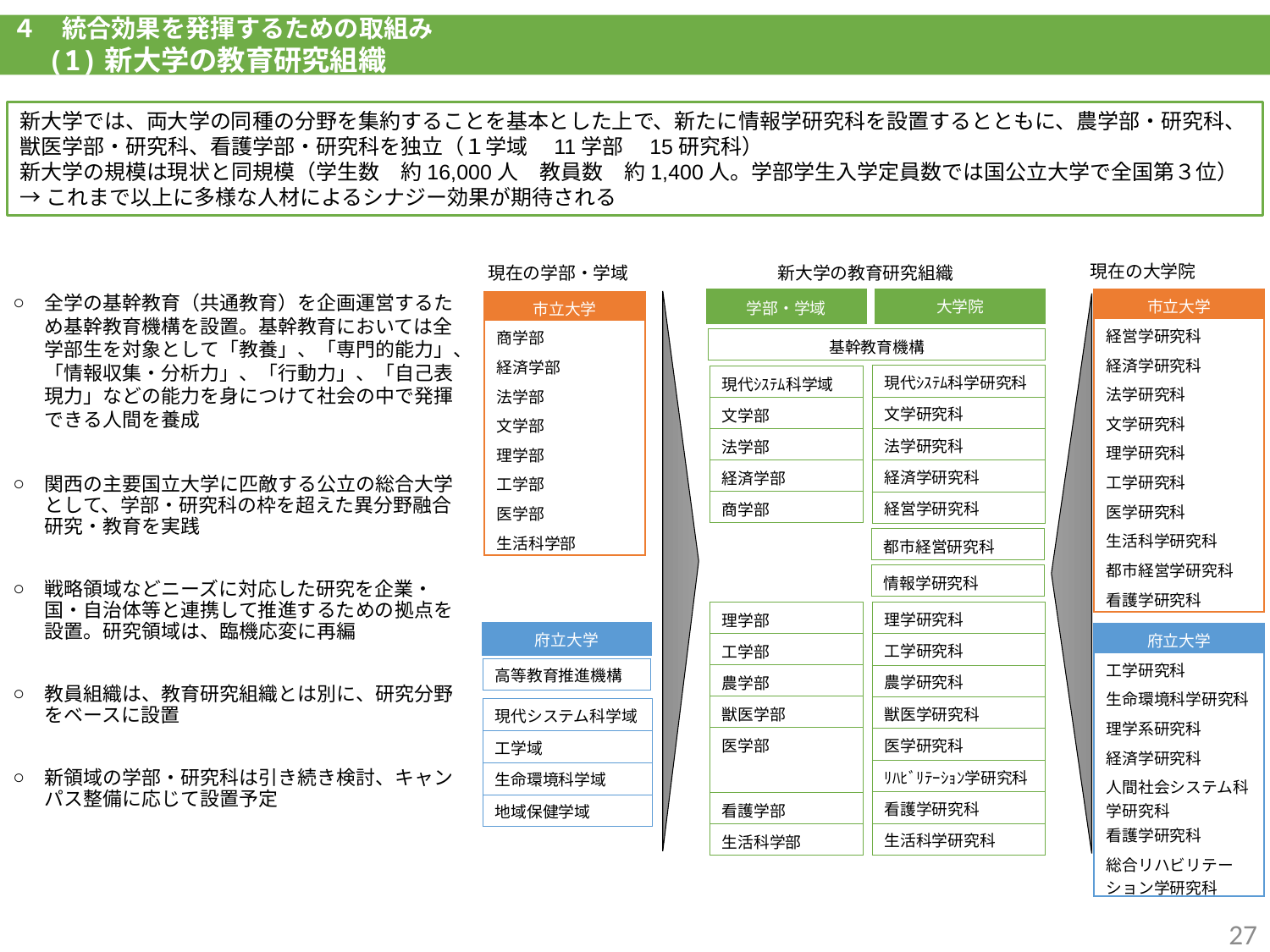

４　統合効果を発揮するための取組み
　(1)新大学の教育研究組織
新大学では、両大学の同種の分野を集約することを基本とした上で、新たに情報学研究科を設置するとともに、農学部・研究科、獣医学部・研究科、看護学部・研究科を独立（１学域　11学部　15研究科）
新大学の規模は現状と同規模（学生数　約16,000人　教員数　約1,400人。学部学生入学定員数では国公立大学で全国第３位）
→これまで以上に多様な人材によるシナジー効果が期待される
現在の大学院
現在の学部・学域
新大学の教育研究組織
全学の基幹教育（共通教育）を企画運営するため基幹教育機構を設置。基幹教育においては全学部生を対象として「教養」、「専門的能力」、「情報収集・分析力」、「行動力」、「自己表現力」などの能力を身につけて社会の中で発揮できる人間を養成

関西の主要国立大学に匹敵する公立の総合大学として、学部・研究科の枠を超えた異分野融合研究・教育を実践

戦略領域などニーズに対応した研究を企業・国・自治体等と連携して推進するための拠点を設置。研究領域は、臨機応変に再編

教員組織は、教育研究組織とは別に、研究分野をベースに設置

新領域の学部・研究科は引き続き検討、キャンパス整備に応じて設置予定

| 大学院 |
| --- |
| 学部・学域 |
| --- |
| 市立大学 |
| --- |
| 経営学研究科 |
| 経済学研究科 |
| 法学研究科 |
| 文学研究科 |
| 理学研究科 |
| 工学研究科 |
| 医学研究科 |
| 生活科学研究科 |
| 都市経営学研究科 |
| 看護学研究科 |
| 市立大学 |
| --- |
| 商学部 |
| 経済学部 |
| 法学部 |
| 文学部 |
| 理学部 |
| 工学部 |
| 医学部 |
| 生活科学部 |
| 基幹教育機構 |
| --- |
| 現代ｼｽﾃﾑ科学研究科 |
| --- |
| 文学研究科 |
| 法学研究科 |
| 経済学研究科 |
| 経営学研究科 |
| 現代ｼｽﾃﾑ科学域 |
| --- |
| 文学部 |
| 法学部 |
| 経済学部 |
| 商学部 |
| 都市経営研究科 |
| --- |

| 情報学研究科 |
| --- |
| 理学部 |
| --- |
| 工学部 |
| 農学部 |
| 獣医学部 |
| 医学部 |
| 看護学部 |
| 生活科学部 |
| 理学研究科 |
| --- |
| 工学研究科 |
| 農学研究科 |
| 獣医学研究科 |
| 医学研究科 |
| ﾘﾊﾋﾞﾘﾃｰｼｮﾝ学研究科 |
| 看護学研究科 |
| 生活科学研究科 |
| 府立大学 |
| --- |
| 府立大学 |
| --- |
| 工学研究科 |
| 生命環境科学研究科 |
| 理学系研究科 |
| 経済学研究科 |
| 人間社会システム科学研究科 |
| 看護学研究科 |
| 総合リハビリテーション学研究科 |
| 高等教育推進機構 |
| --- |
| 現代システム科学域 |
| --- |
| 工学域 |
| 生命環境科学域 |
| 地域保健学域 |
27